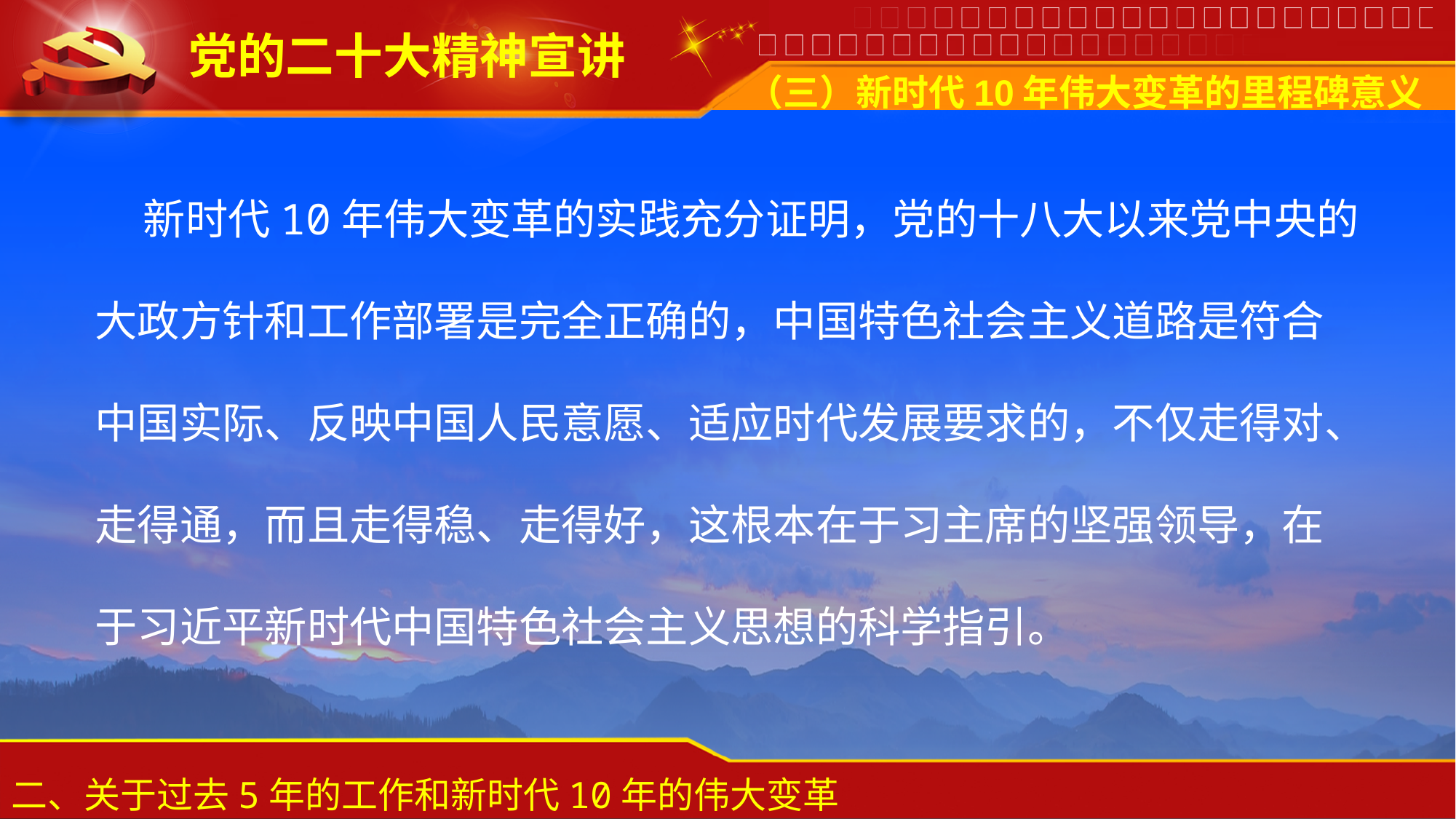

党的二十大精神宣讲
（三）新时代10年伟大变革的里程碑意义
    新时代10年伟大变革的实践充分证明，党的十八大以来党中央的大政方针和工作部署是完全正确的，中国特色社会主义道路是符合中国实际、反映中国人民意愿、适应时代发展要求的，不仅走得对、走得通，而且走得稳、走得好，这根本在于习主席的坚强领导，在于习近平新时代中国特色社会主义思想的科学指引。
二、关于过去5年的工作和新时代10年的伟大变革